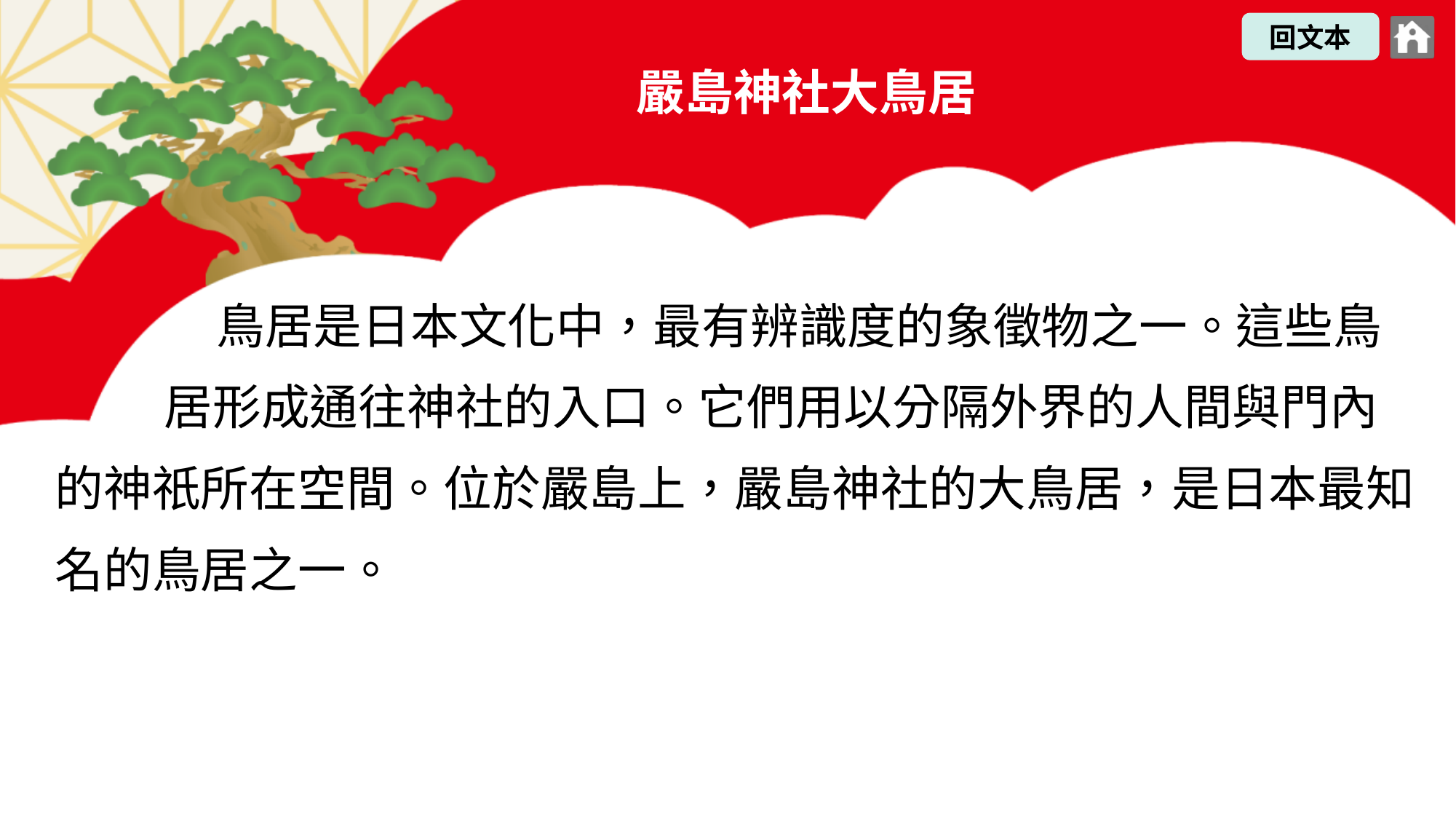

回文本
嚴島神社大鳥居
鳥居是日本文化中，最有辨識度的象徵物之一。這些鳥	居形成通往神社的入口。它們用以分隔外界的人間與門內的神祇所在空間。位於嚴島上，嚴島神社的大鳥居，是日本最知名的鳥居之一。